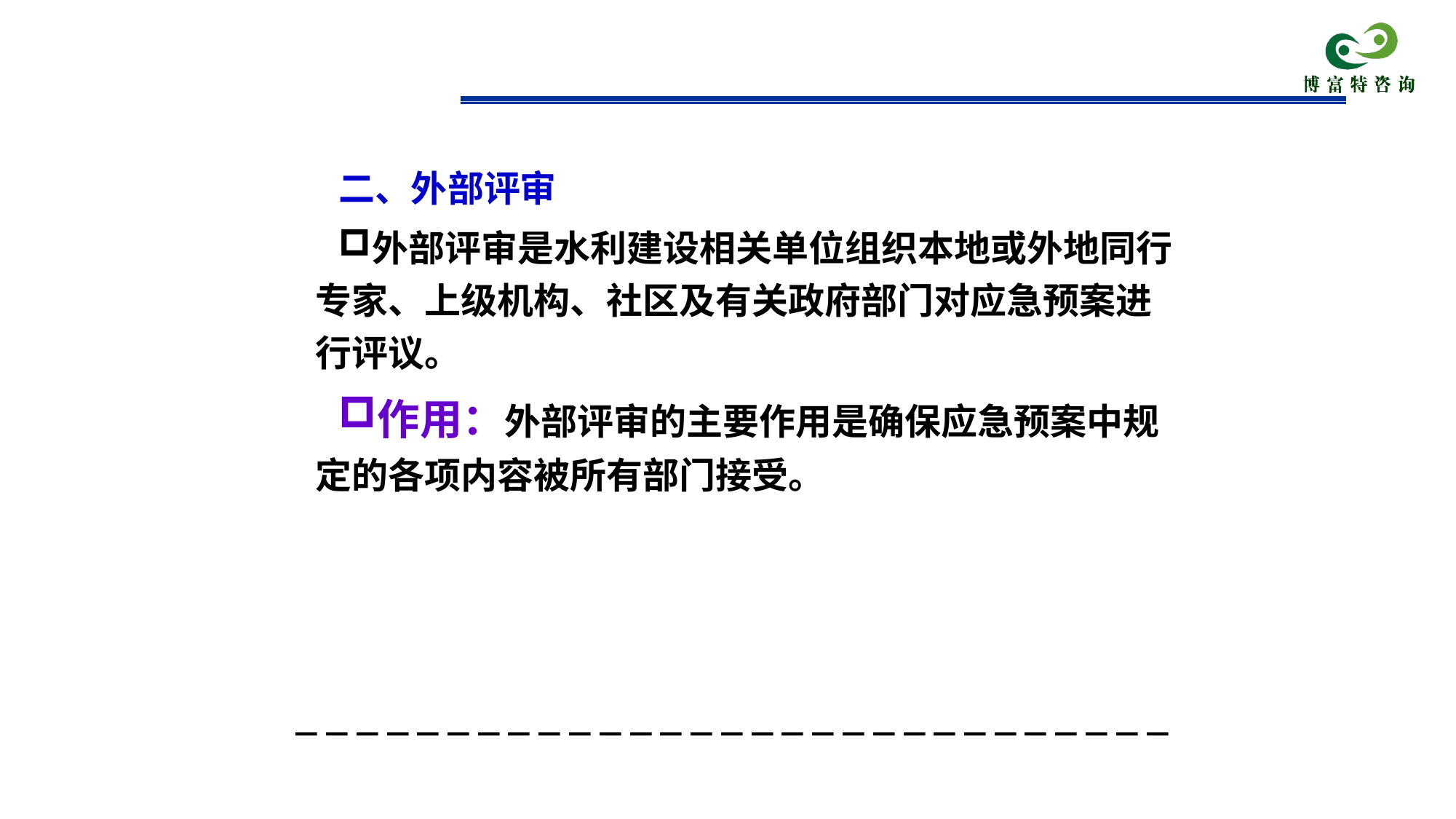

# 二、外部评审
外部评审是水利建设相关单位组织本地或外地同行专家、上级机构、社区及有关政府部门对应急预案进行评议。
作用：外部评审的主要作用是确保应急预案中规定的各项内容被所有部门接受。
－－－－－－－－－－－－－－－－－－－－－－－－－－－－－